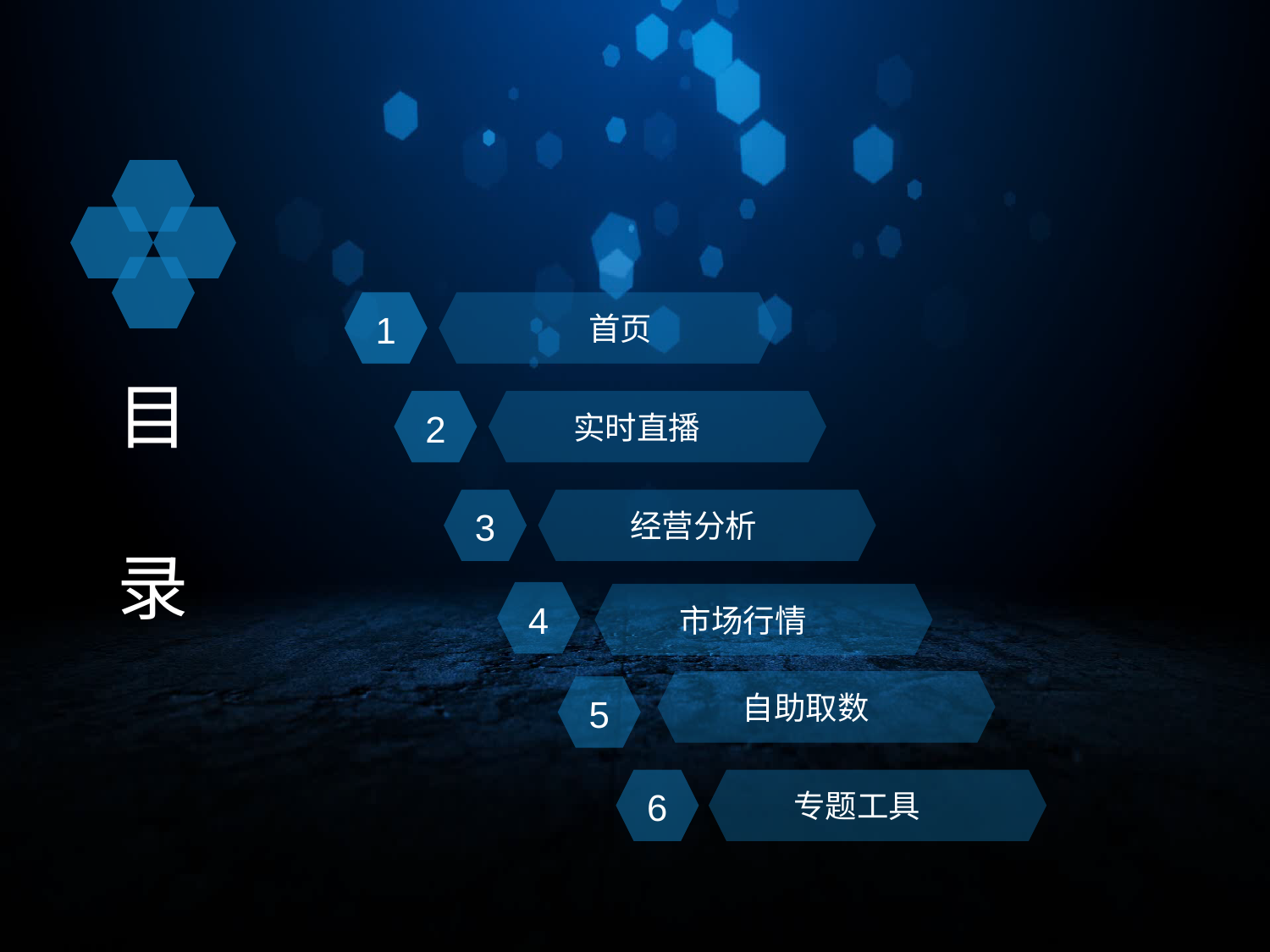

1

  首页
目

录

2
         实时直播

3
          经营分析

4
         市场行情
         自助取数

5

6
         专题工具